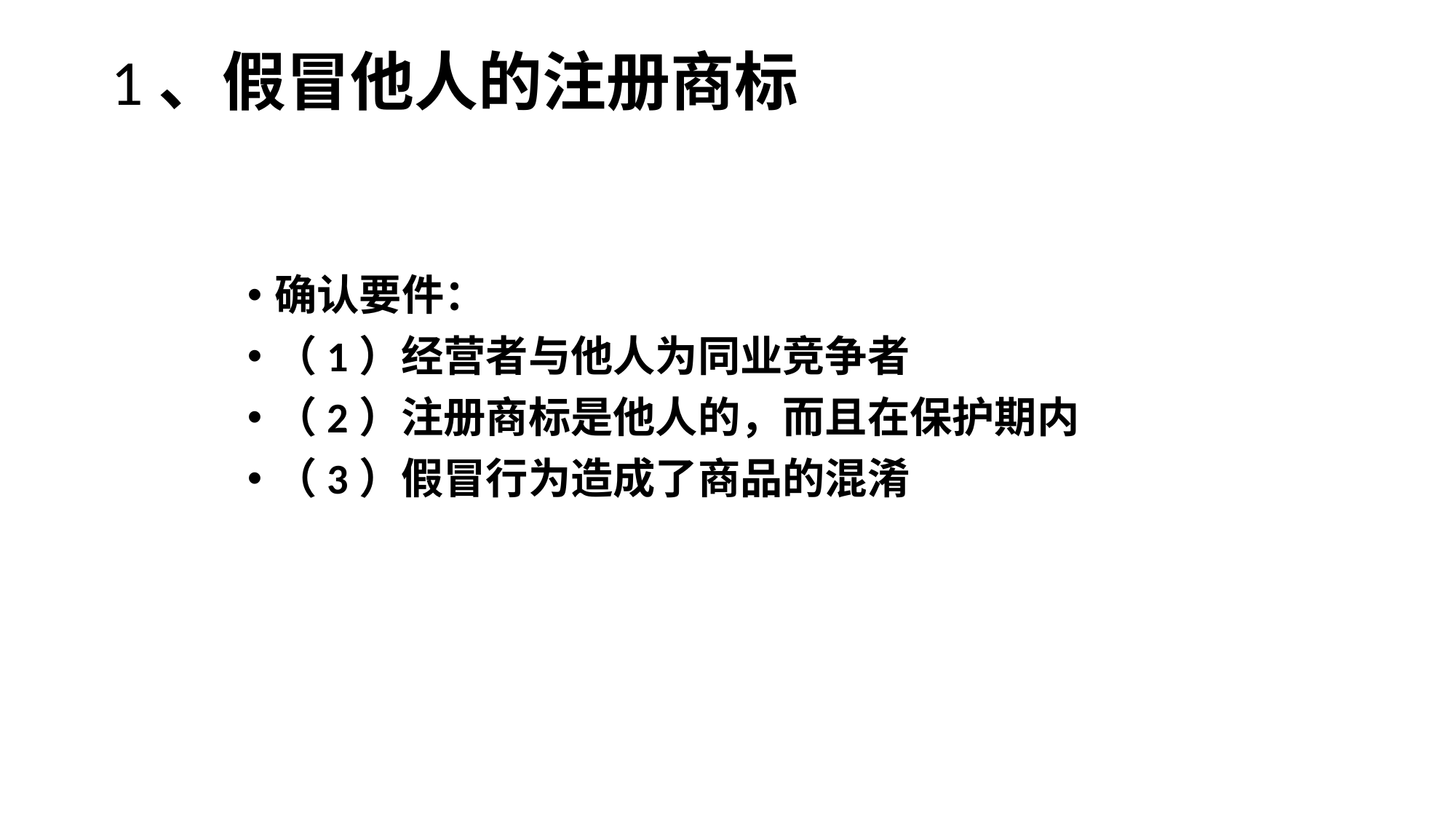

# 1、假冒他人的注册商标
确认要件：
（1）经营者与他人为同业竞争者
（2）注册商标是他人的，而且在保护期内
（3）假冒行为造成了商品的混淆